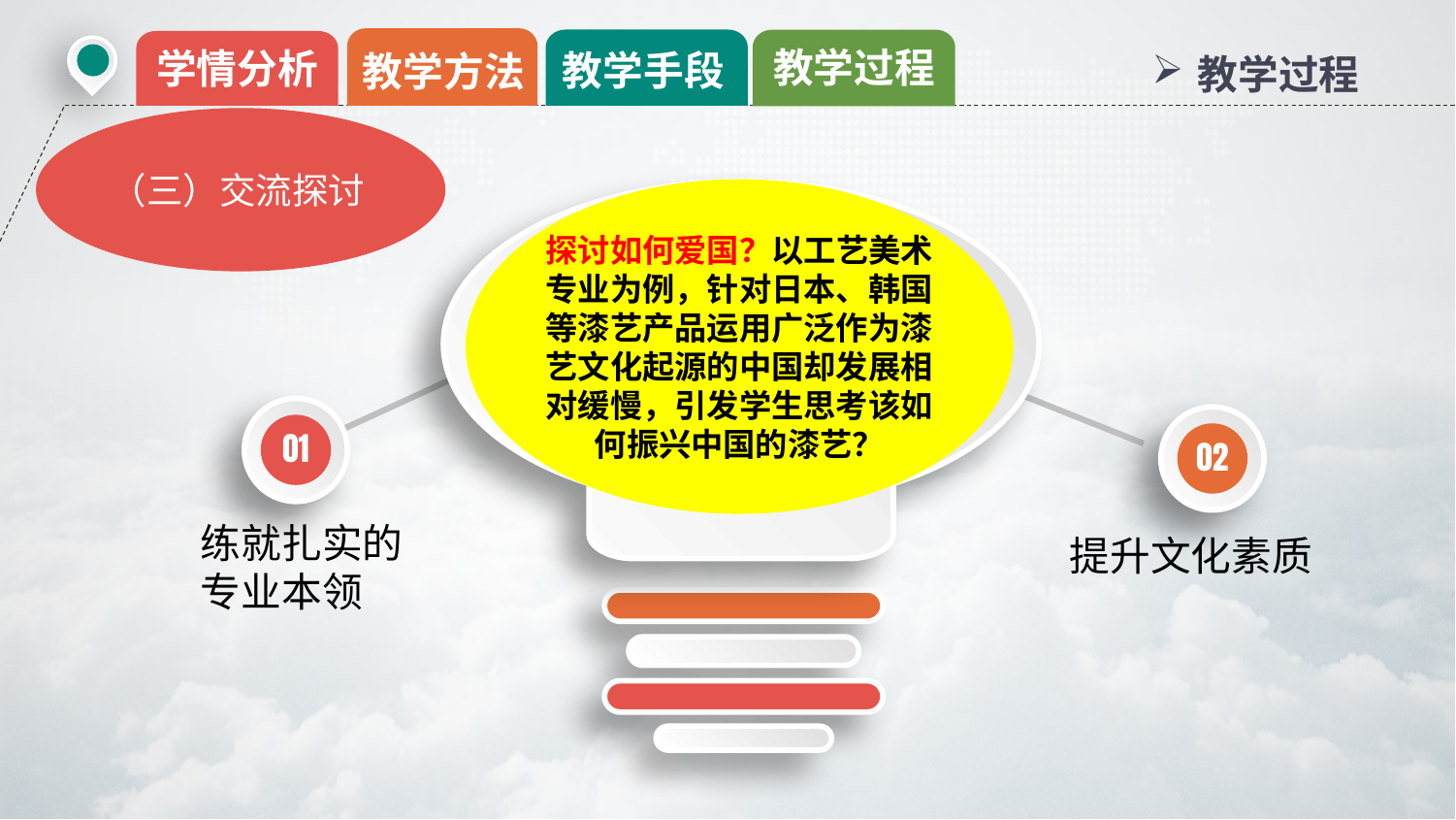

教学过程
学情分析

教学手段
教学方法
教学过程
（三）交流探讨
探讨如何爱国？以工艺美术专业为例，针对日本、韩国等漆艺产品运用广泛作为漆艺文化起源的中国却发展相对缓慢，引发学生思考该如何振兴中国的漆艺？

01

02
练就扎实的专业本领

提升文化素质